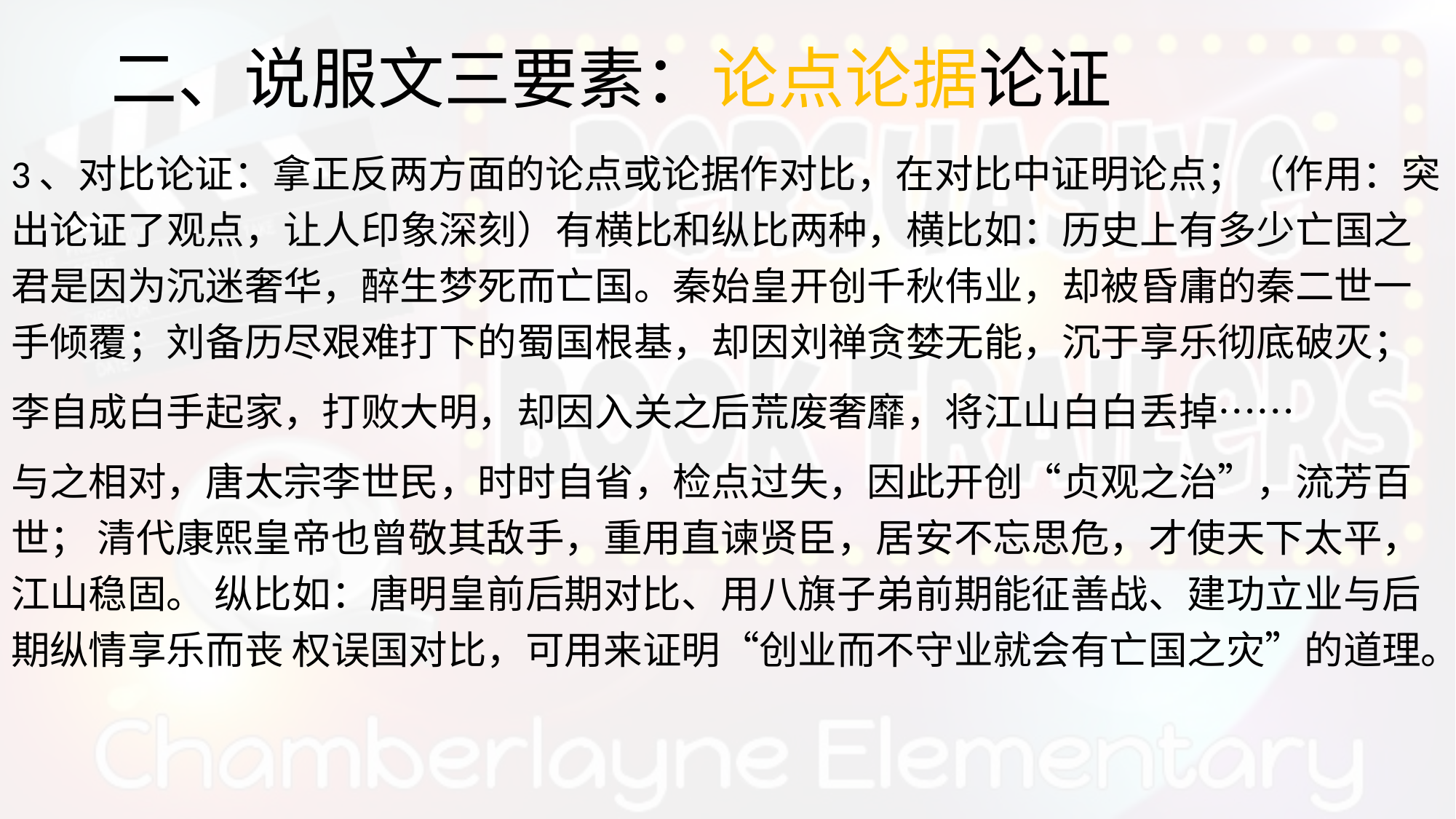

# 二、说服文三要素：论点论据论证

3、对比论证：拿正反两方面的论点或论据作对比，在对比中证明论点；（作用：突 出论证了观点，让人印象深刻）有横比和纵比两种，横比如：历史上有多少亡国之 君是因为沉迷奢华，醉生梦死而亡国。秦始皇开创千秋伟业，却被昏庸的秦二世一 手倾覆；刘备历尽艰难打下的蜀国根基，却因刘禅贪婪无能，沉于享乐彻底破灭；
李自成白手起家，打败大明，却因入关之后荒废奢靡，将江山白白丢掉……
与之相对，唐太宗李世民，时时自省，检点过失，因此开创“贞观之治”，流芳百世； 清代康熙皇帝也曾敬其敌手，重用直谏贤臣，居安不忘思危，才使天下太平，江山稳固。 纵比如：唐明皇前后期对比、用八旗子弟前期能征善战、建功立业与后期纵情享乐而丧 权误国对比，可用来证明“创业而不守业就会有亡国之灾”的道理。